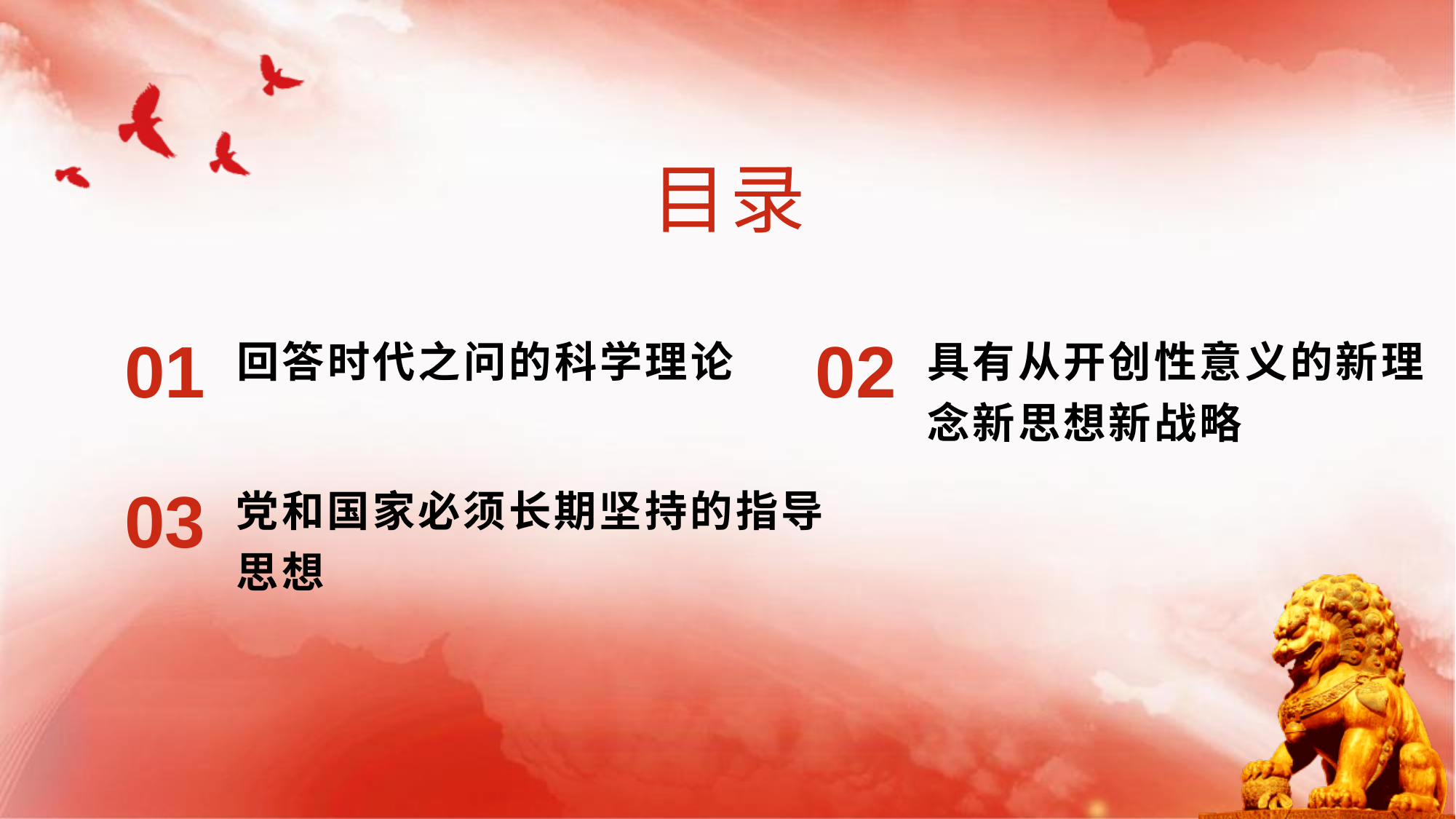

目录
具有从开创性意义的新理念新思想新战略
回答时代之问的科学理论
02
01
党和国家必须长期坚持的指导思想
03